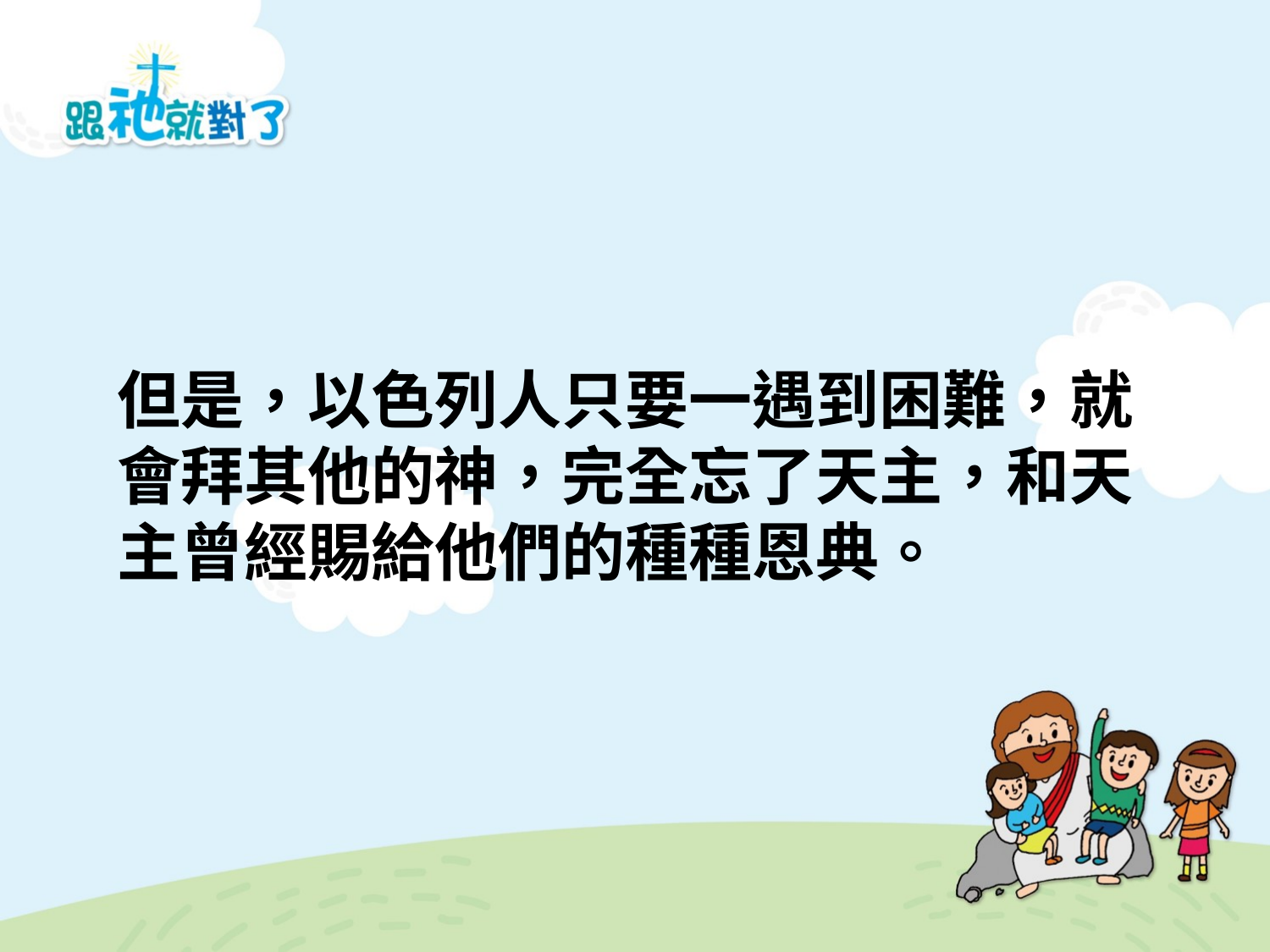

但是，以色列人只要一遇到困難，就會拜其他的神，完全忘了天主，和天主曾經賜給他們的種種恩典。